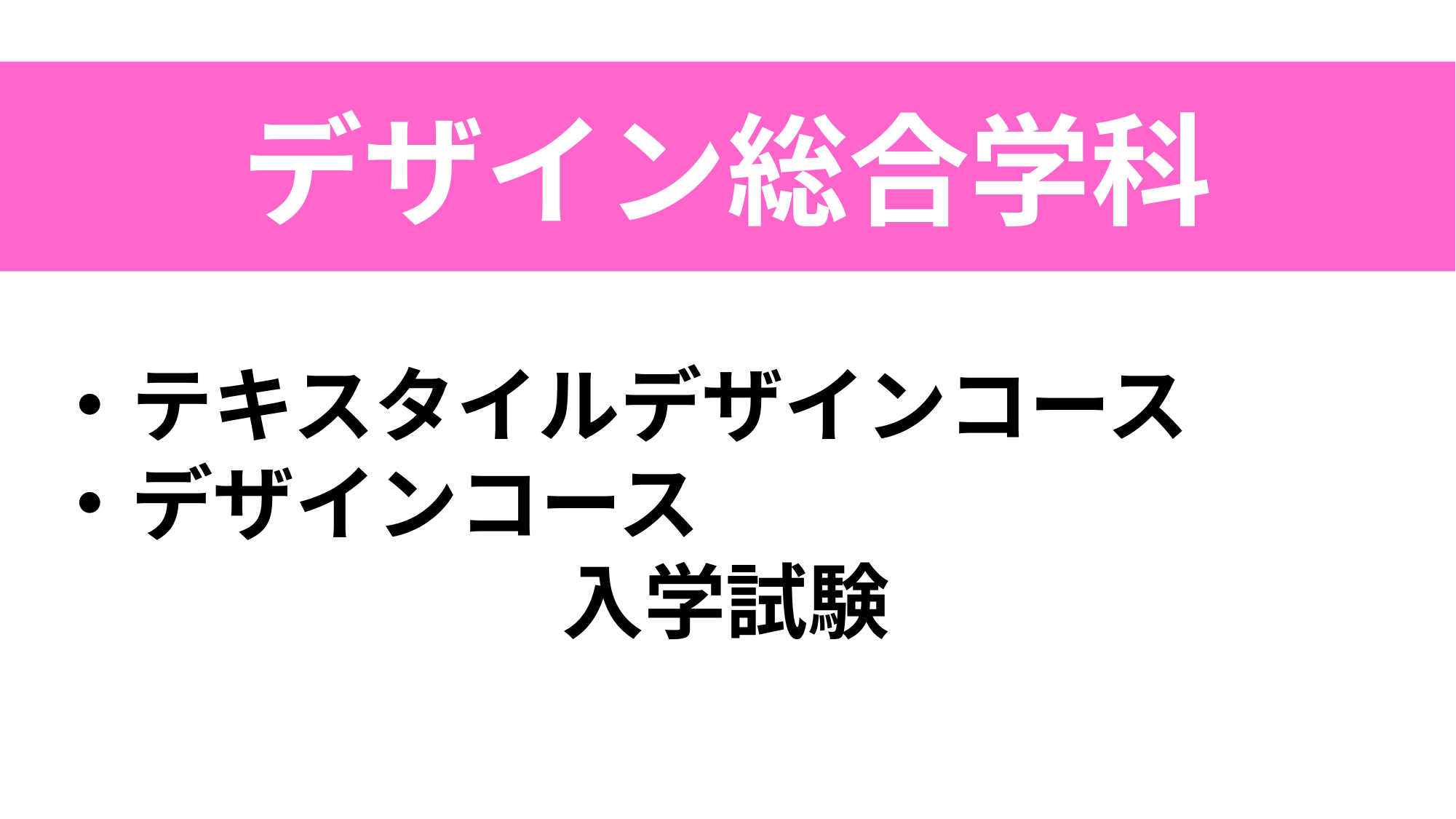

デザイン総合学科
・テキスタイルデザインコース
・デザインコース
入学試験